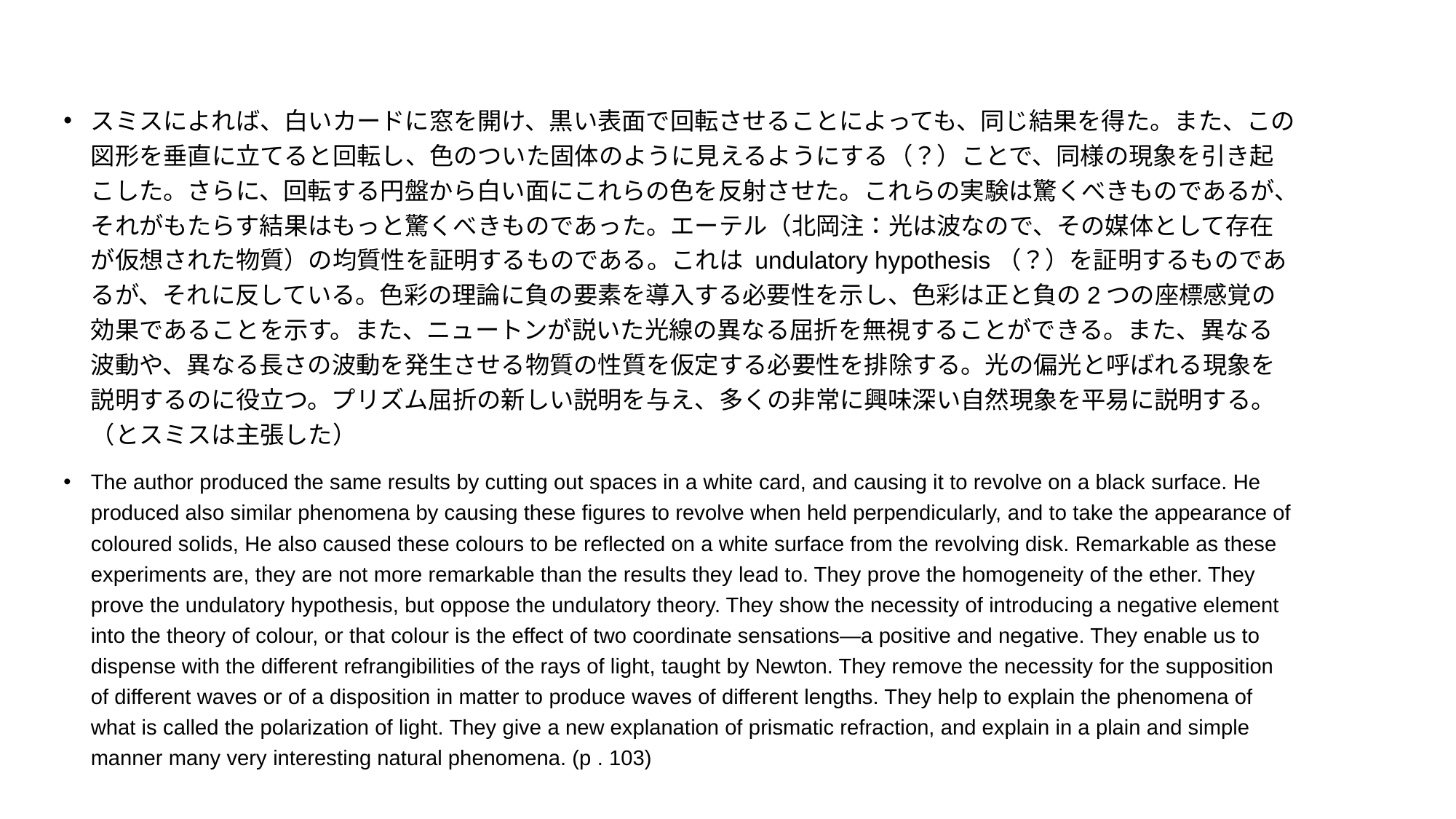

スミスによれば、白いカードに窓を開け、黒い表面で回転させることによっても、同じ結果を得た。また、この図形を垂直に立てると回転し、色のついた固体のように見えるようにする（？）ことで、同様の現象を引き起こした。さらに、回転する円盤から白い面にこれらの色を反射させた。これらの実験は驚くべきものであるが、それがもたらす結果はもっと驚くべきものであった。エーテル（北岡注：光は波なので、その媒体として存在が仮想された物質）の均質性を証明するものである。これは undulatory hypothesis（？）を証明するものであるが、それに反している。色彩の理論に負の要素を導入する必要性を示し、色彩は正と負の2つの座標感覚の効果であることを示す。また、ニュートンが説いた光線の異なる屈折を無視することができる。また、異なる波動や、異なる長さの波動を発生させる物質の性質を仮定する必要性を排除する。光の偏光と呼ばれる現象を説明するのに役立つ。プリズム屈折の新しい説明を与え、多くの非常に興味深い自然現象を平易に説明する。（とスミスは主張した）
The author produced the same results by cutting out spaces in a white card, and causing it to revolve on a black surface. He produced also similar phenomena by causing these figures to revolve when held perpendicularly, and to take the appearance of coloured solids, He also caused these colours to be reflected on a white surface from the revolving disk. Remarkable as these experiments are, they are not more remarkable than the results they lead to. They prove the homogeneity of the ether. They prove the undulatory hypothesis, but oppose the undulatory theory. They show the necessity of introducing a negative element into the theory of colour, or that colour is the effect of two coordinate sensations—a positive and negative. They enable us to dispense with the different refrangibilities of the rays of light, taught by Newton. They remove the necessity for the supposition of different waves or of a disposition in matter to produce waves of different lengths. They help to explain the phenomena of what is called the polarization of light. They give a new explanation of prismatic refraction, and explain in a plain and simple manner many very interesting natural phenomena. (p . 103)